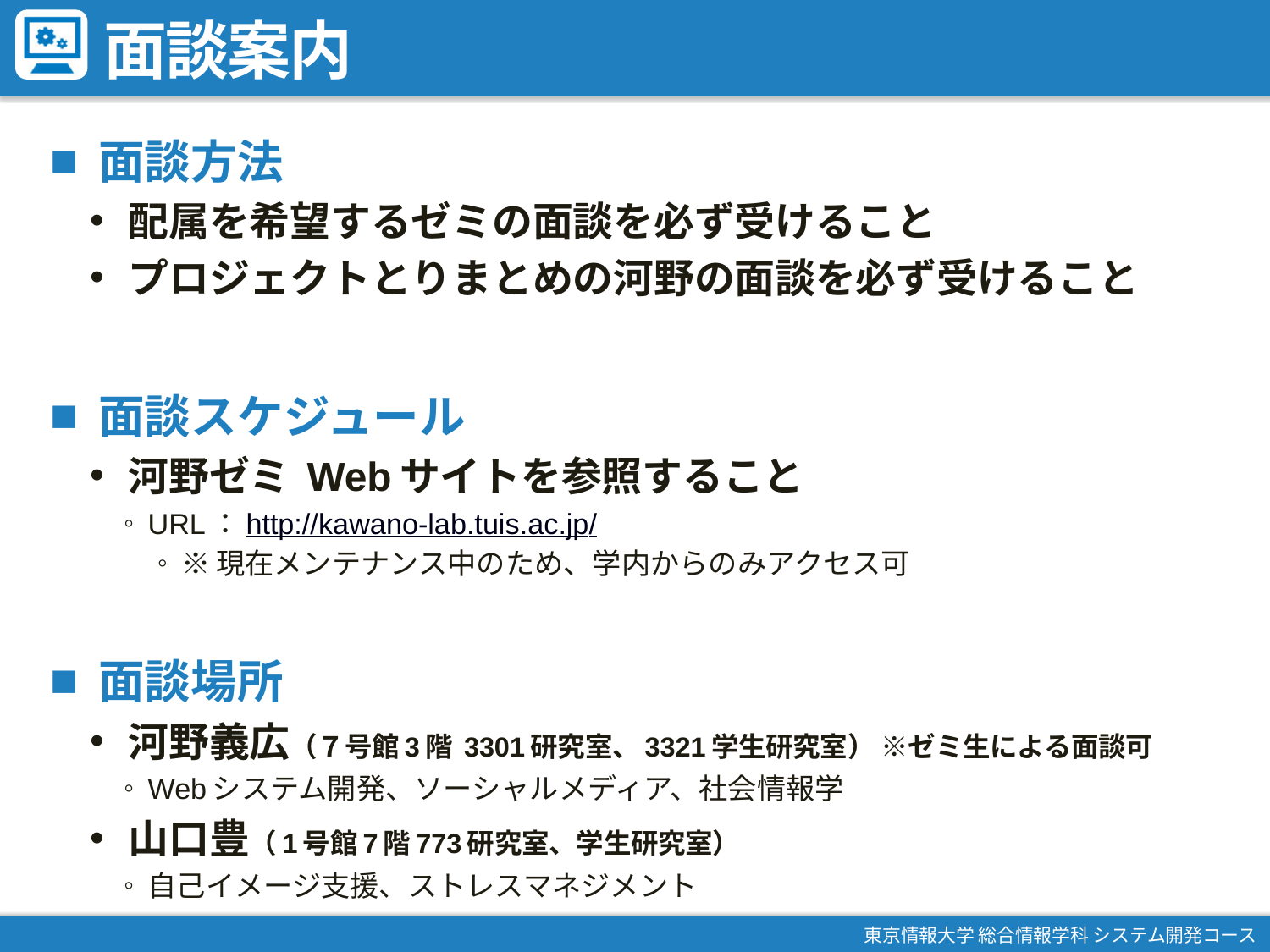

# 面談案内
面談方法
配属を希望するゼミの面談を必ず受けること
プロジェクトとりまとめの河野の面談を必ず受けること

面談スケジュール
河野ゼミ Webサイトを参照すること
URL：http://kawano-lab.tuis.ac.jp/
※現在メンテナンス中のため、学内からのみアクセス可

面談場所
河野義広（７号館3階 3301研究室、3321学生研究室） ※ゼミ生による面談可
Webシステム開発、ソーシャルメディア、社会情報学
山口豊（1号館7階773研究室、学生研究室）
自己イメージ支援、ストレスマネジメント